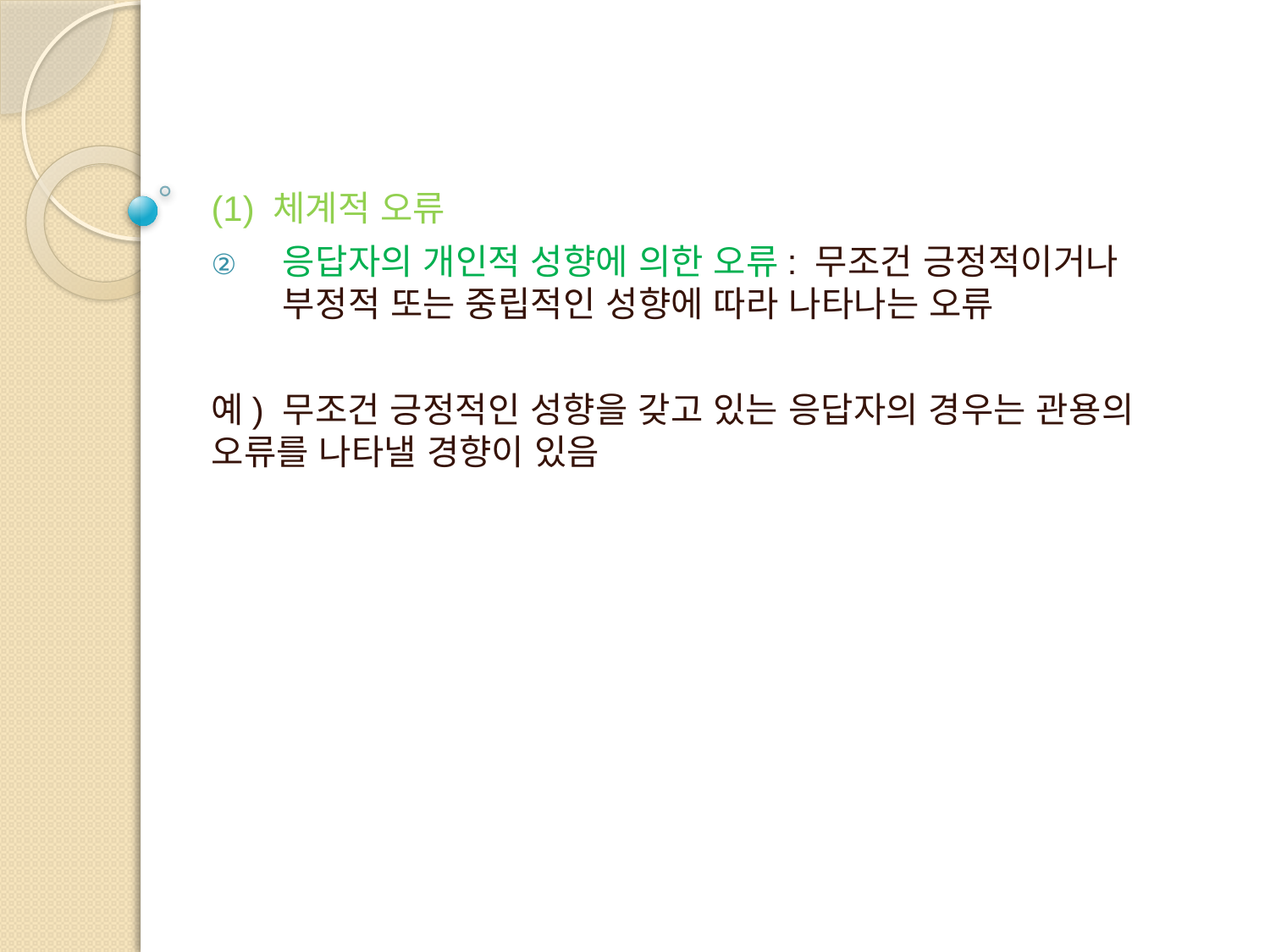

(1) 체계적 오류
응답자의 개인적 성향에 의한 오류: 무조건 긍정적이거나 부정적 또는 중립적인 성향에 따라 나타나는 오류

예) 무조건 긍정적인 성향을 갖고 있는 응답자의 경우는 관용의 오류를 나타낼 경향이 있음